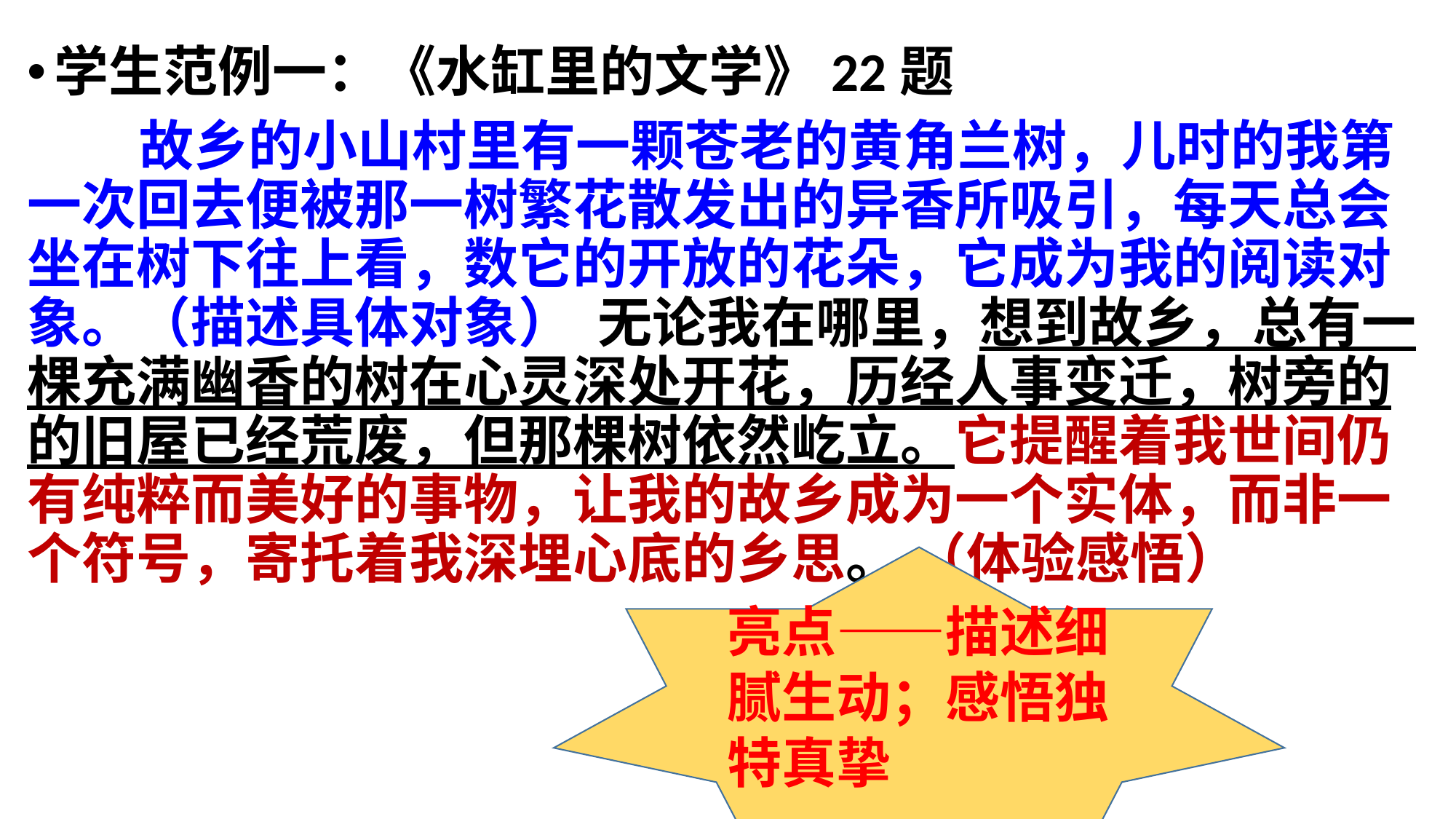

学生范例一：《水缸里的文学》22题
        故乡的小山村里有一颗苍老的黄角兰树，儿时的我第一次回去便被那一树繁花散发出的异香所吸引，每天总会坐在树下往上看，数它的开放的花朵，它成为我的阅读对象。（描述具体对象）  无论我在哪里，想到故乡，总有一棵充满幽香的树在心灵深处开花，历经人事变迁，树旁的的旧屋已经荒废，但那棵树依然屹立。它提醒着我世间仍有纯粹而美好的事物，让我的故乡成为一个实体，而非一个符号，寄托着我深埋心底的乡思。 （体验感悟）
亮点——描述细腻生动；感悟独特真挚